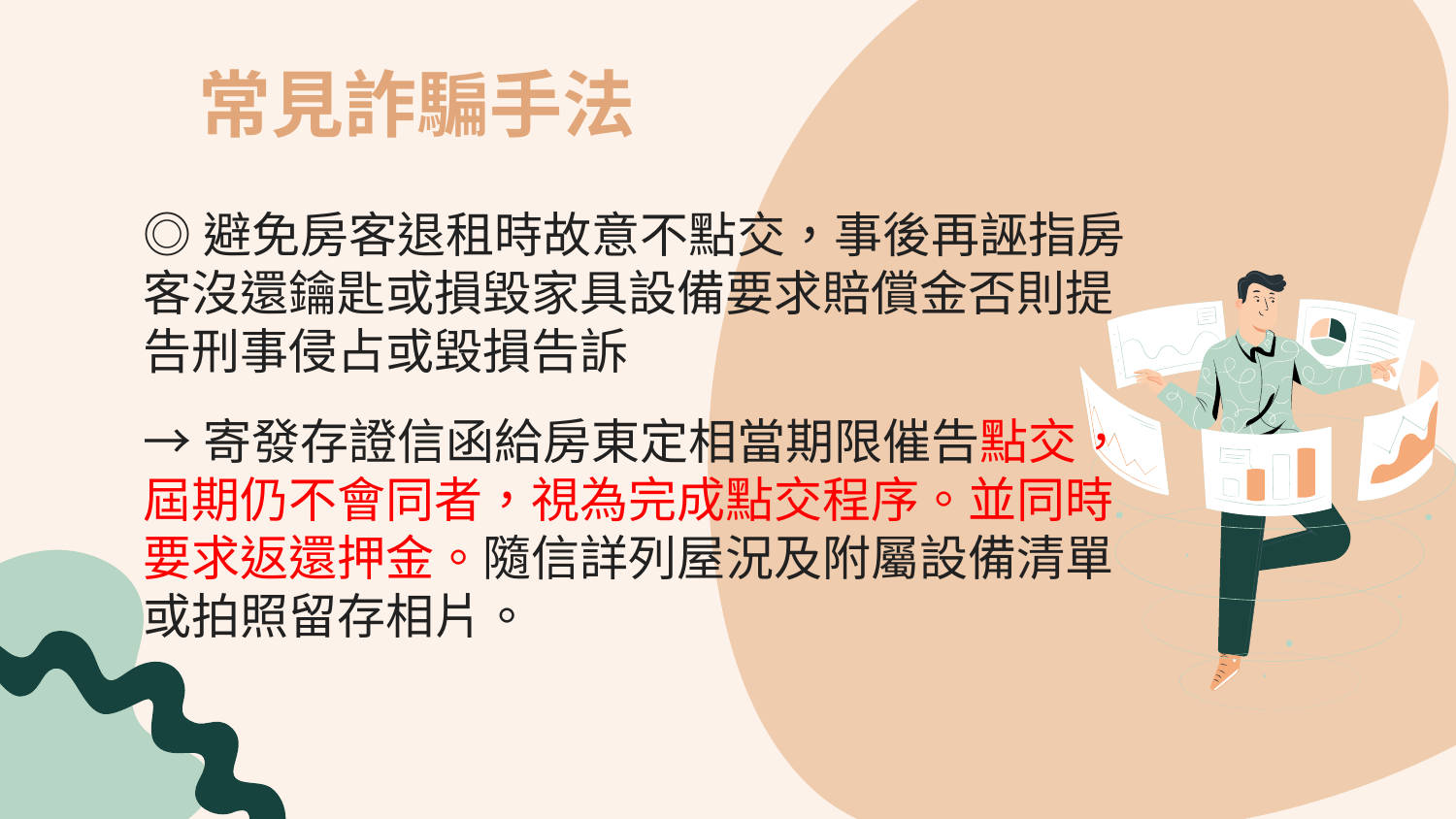

# 常見詐騙手法
◎避免房客退租時故意不點交，事後再誣指房客沒還鑰匙或損毀家具設備要求賠償金否則提告刑事侵占或毀損告訴
→寄發存證信函給房東定相當期限催告點交，屆期仍不會同者，視為完成點交程序。並同時要求返還押金。隨信詳列屋況及附屬設備清單或拍照留存相片。